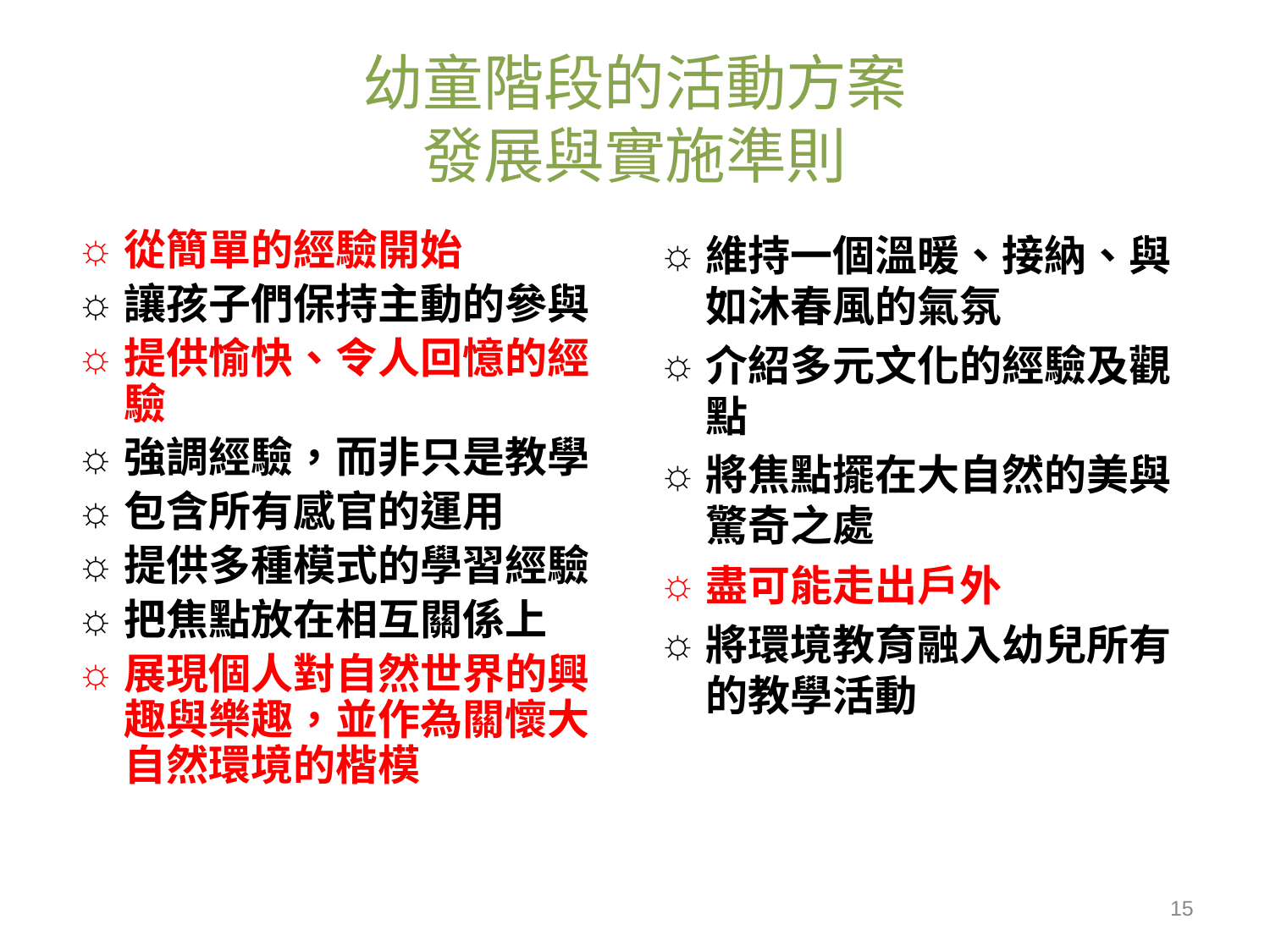

# 幼童階段的活動方案 發展與實施準則
從簡單的經驗開始
讓孩子們保持主動的參與
提供愉快、令人回憶的經驗
強調經驗，而非只是教學
包含所有感官的運用
提供多種模式的學習經驗
把焦點放在相互關係上
展現個人對自然世界的興趣與樂趣，並作為關懷大自然環境的楷模
維持一個溫暖、接納、與如沐春風的氣氛
介紹多元文化的經驗及觀點
將焦點擺在大自然的美與驚奇之處
盡可能走出戶外
將環境教育融入幼兒所有的教學活動

2012/8/25
15